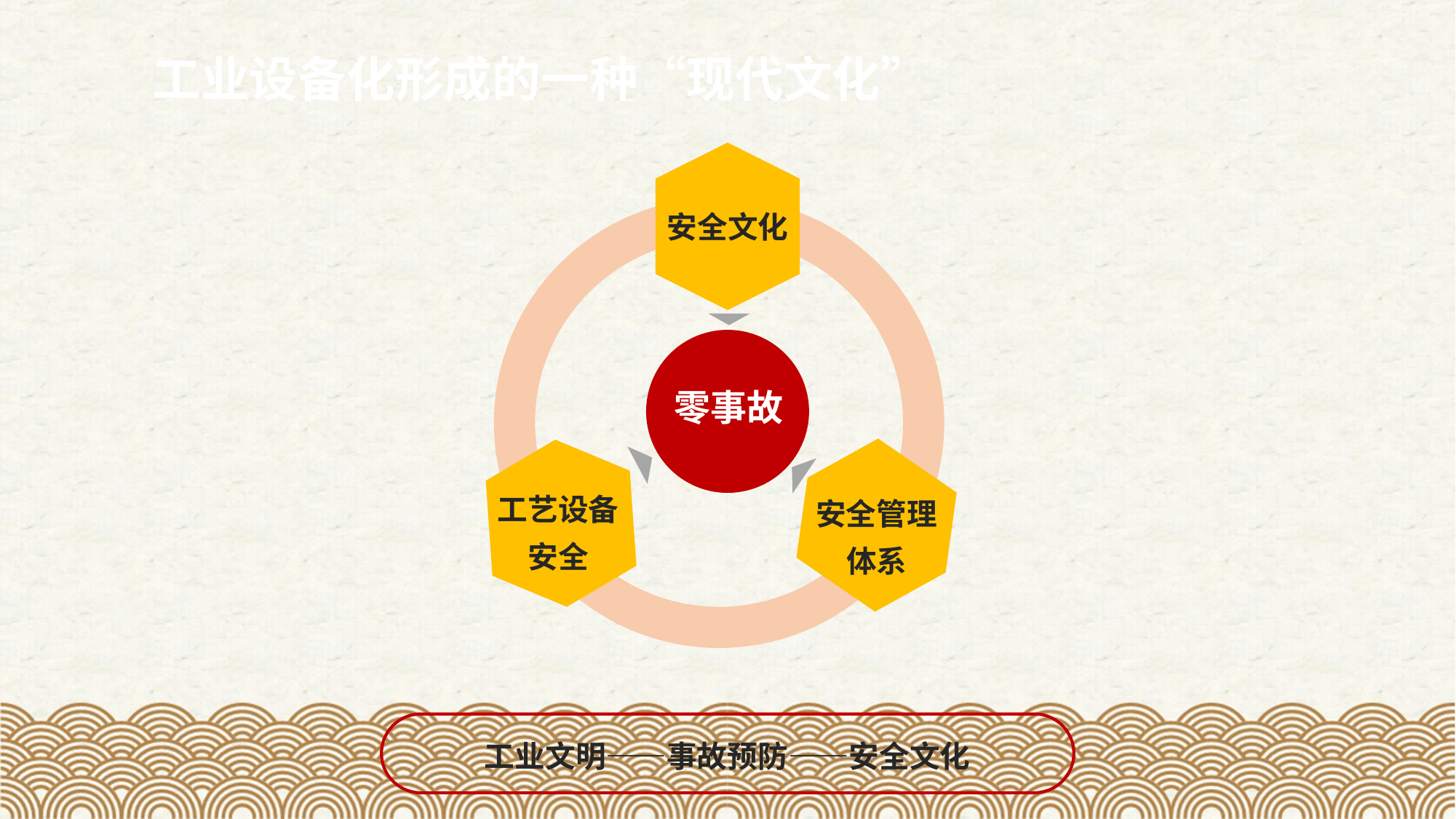

工业设备化形成的一种“现代文化”

安全文化

零事故

工艺设备安全
安全管理
体系

工业文明——事故预防——安全文化